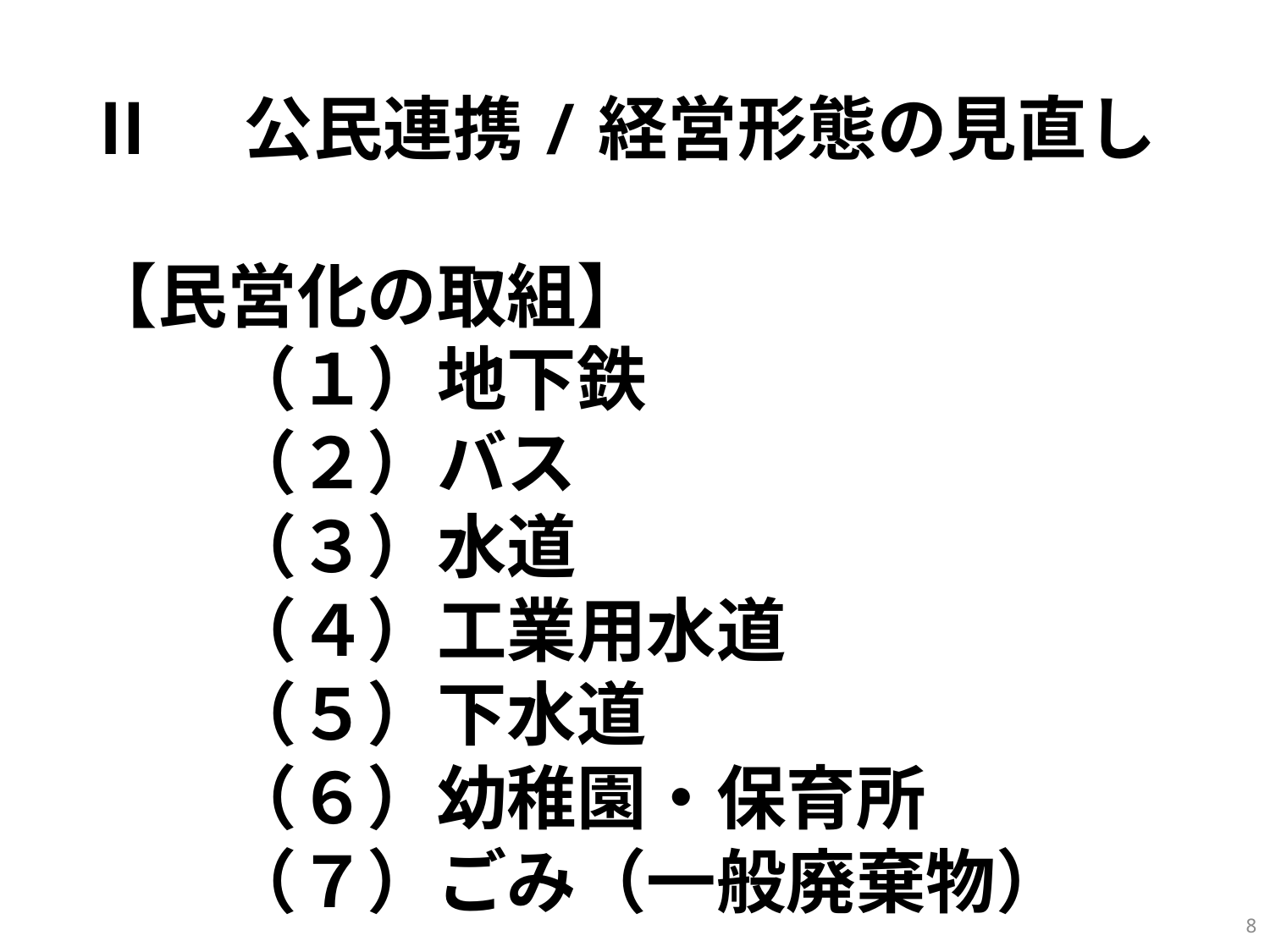

Ⅱ　公民連携/経営形態の見直し
【民営化の取組】
　　（１）地下鉄
　　（２）バス
　　（３）水道
　　（４）工業用水道
　　（５）下水道
　　（６）幼稚園・保育所
　　（７）ごみ（一般廃棄物）

8